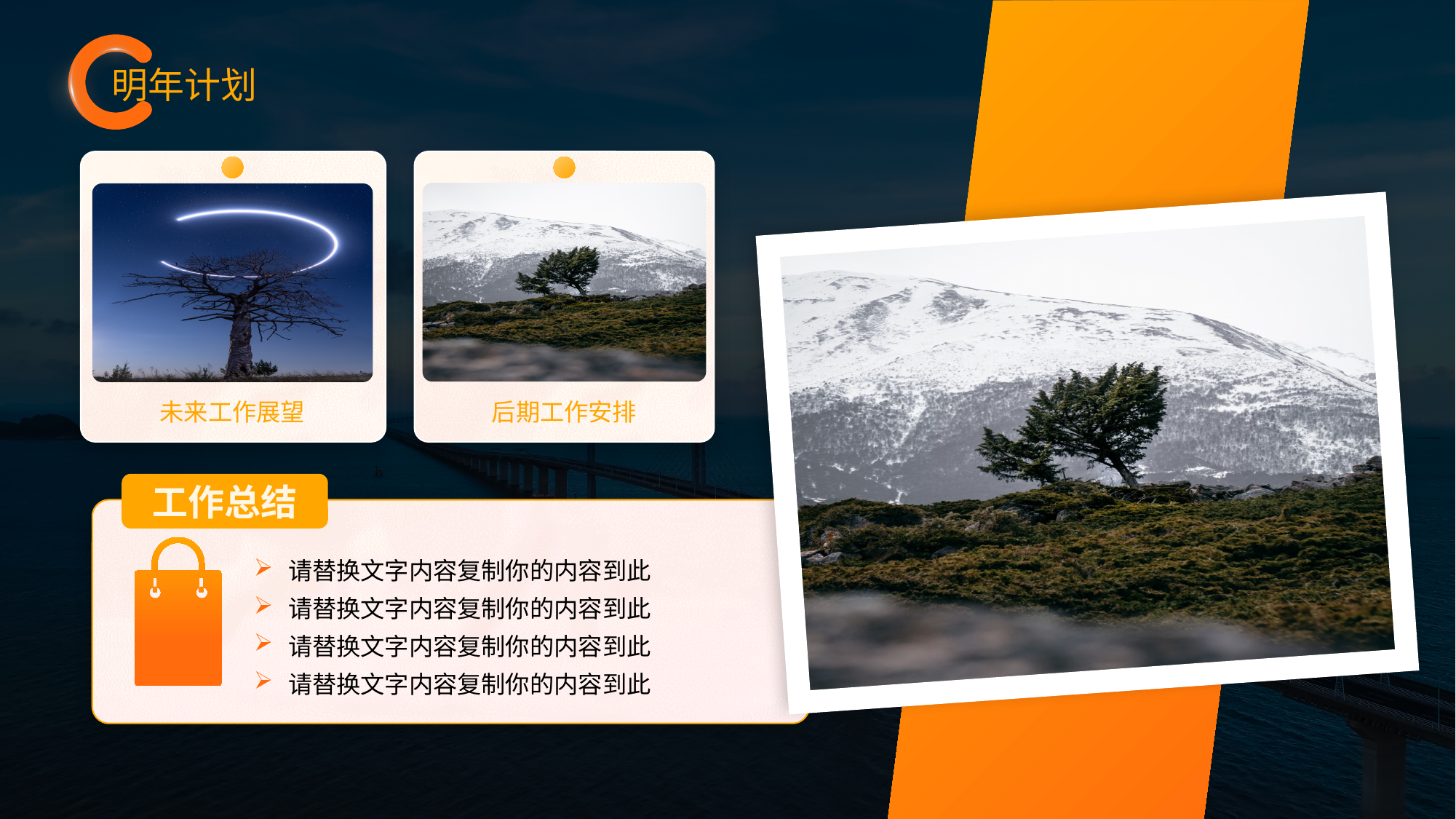

明年计划

未来工作展望
后期工作安排
工作总结

请替换文字内容复制你的内容到此
请替换文字内容复制你的内容到此
请替换文字内容复制你的内容到此
请替换文字内容复制你的内容到此